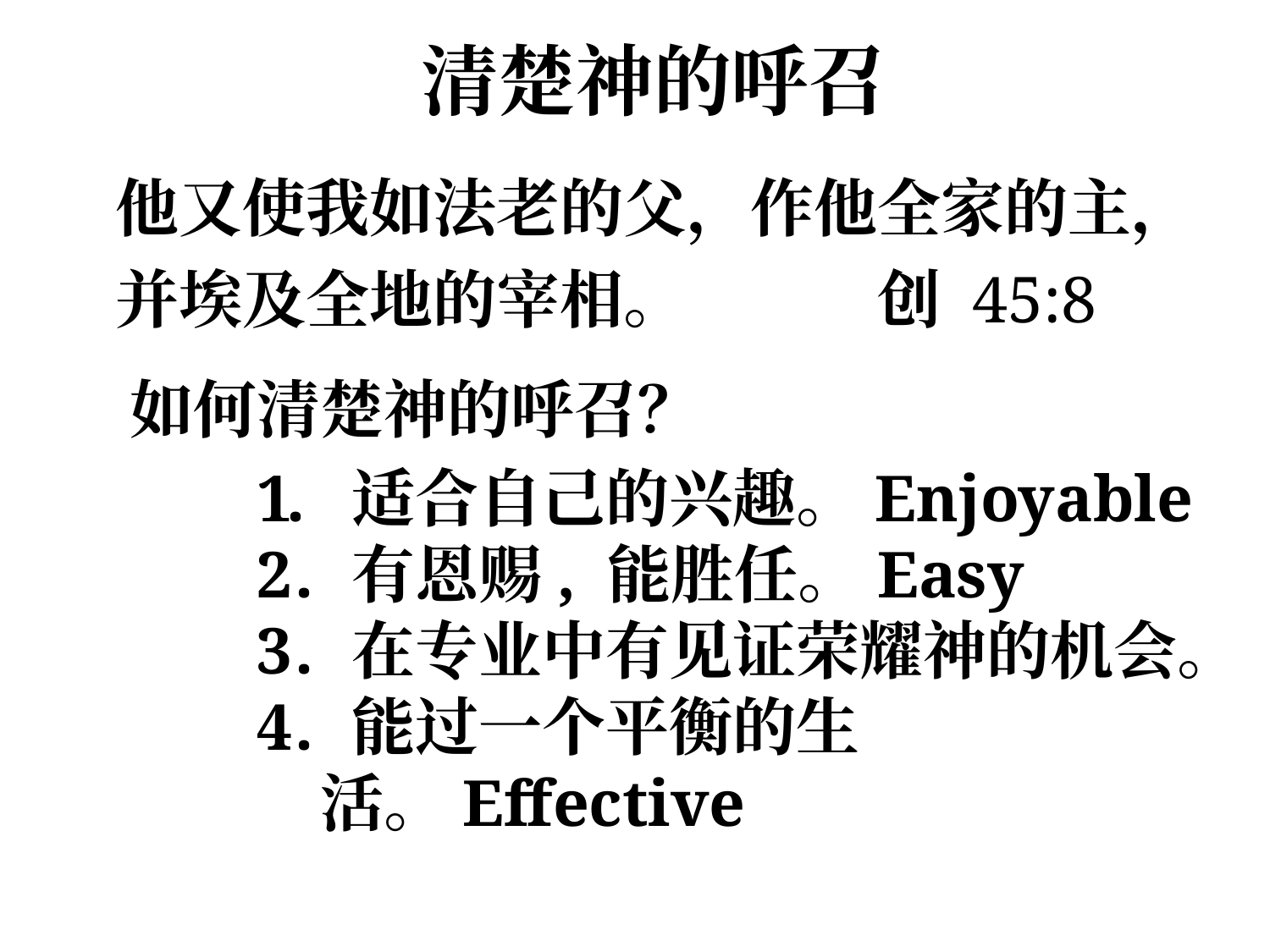

清楚神的呼召
他又使我如法老的父，作他全家的主，并埃及全地的宰相。  		创 45:8
如何清楚神的呼召？
 适合自己的兴趣。Enjoyable
 有恩赐, 能胜任。Easy
 在专业中有见证荣耀神的机会。
 能过一个平衡的生活。Effective